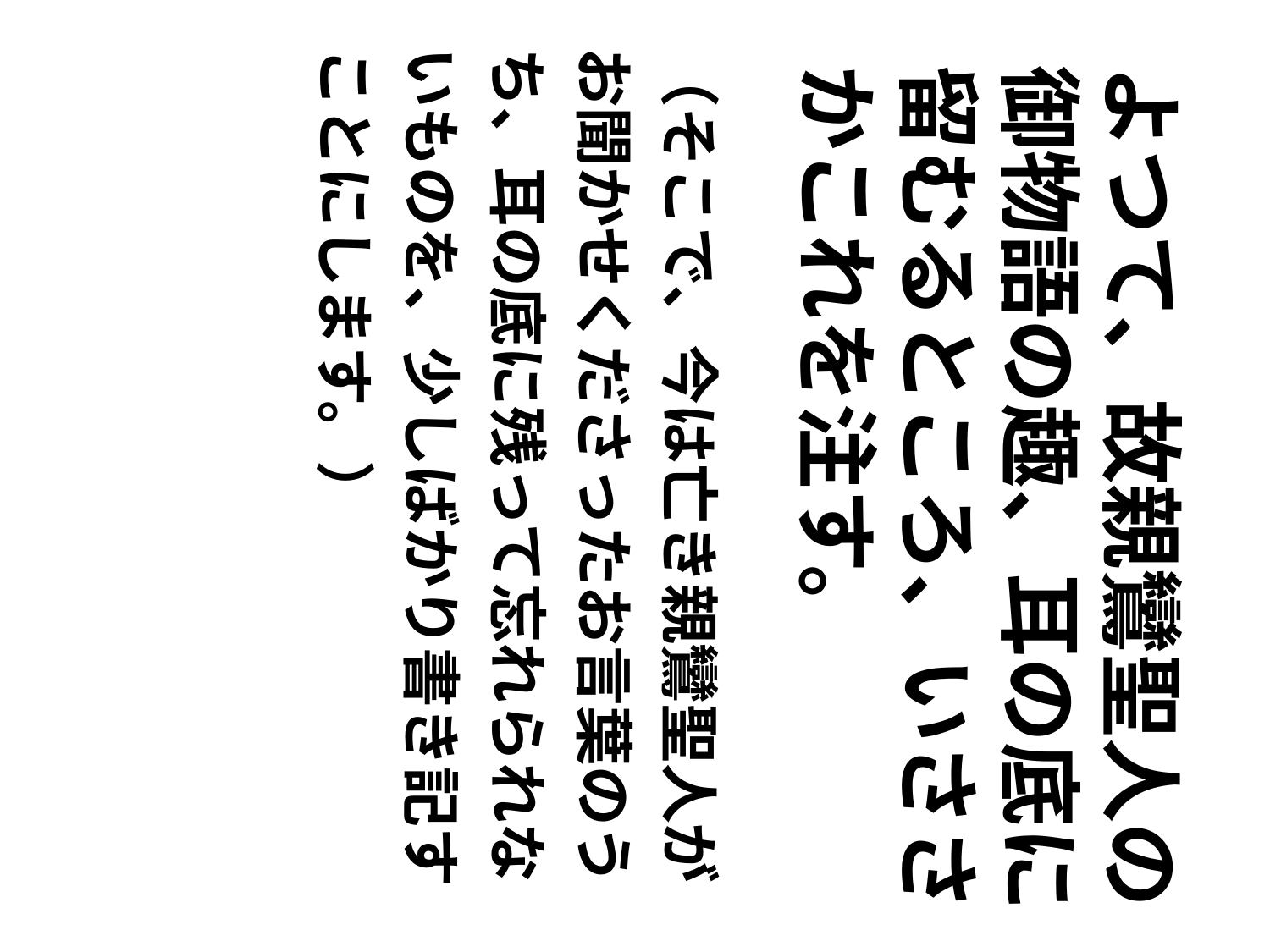

（そこで、今は亡き親鸞聖人がお聞かせくださったお言葉のうち、耳の底に残って忘れられないものを、少しばかり書き記すことにします。）
よつて、故親鸞聖人の御物語の趣、耳の底に留むるところ、いささかこれを注す。